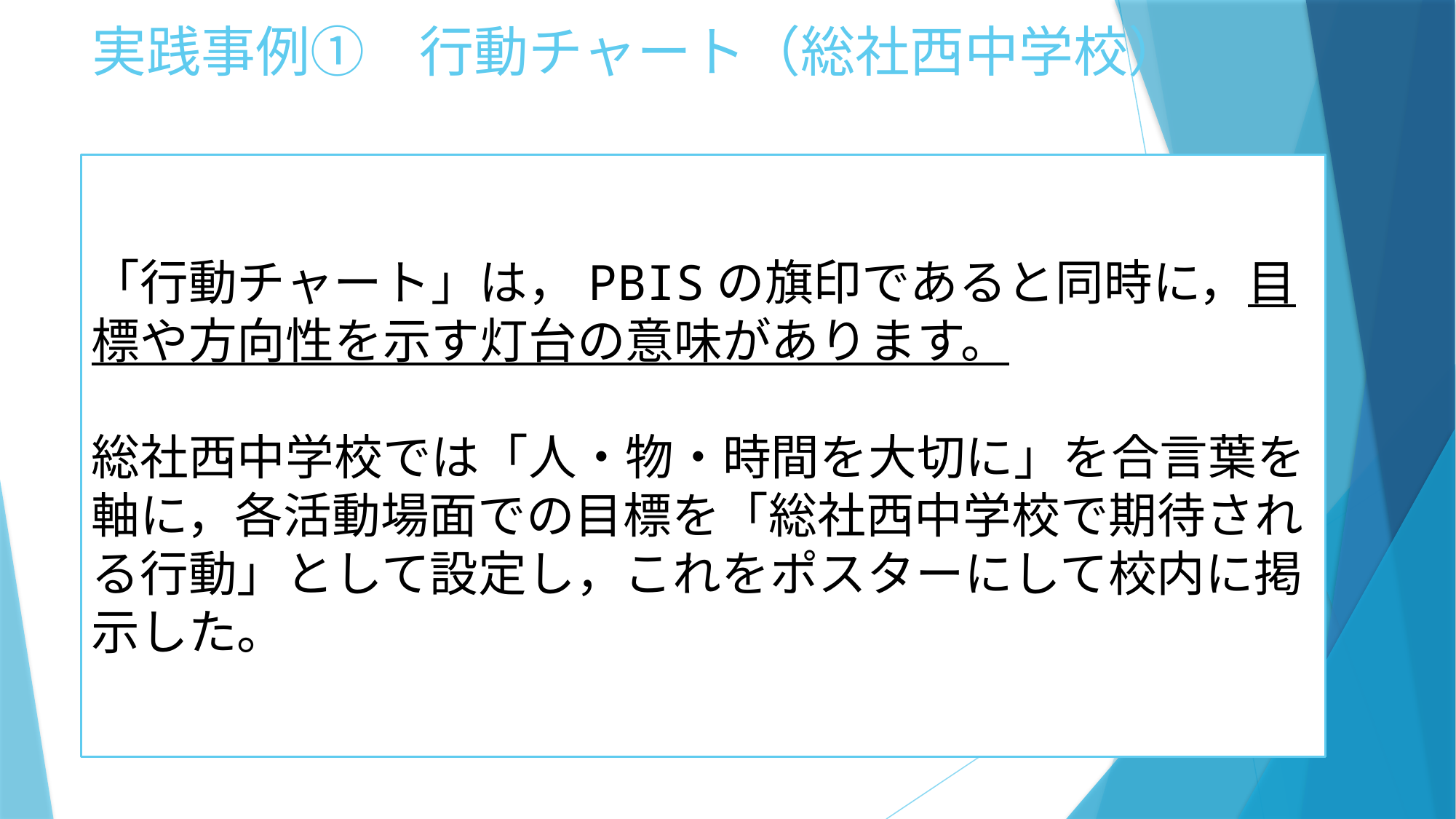

# 実践事例①　行動チャート（総社西中学校）
「行動チャート」は，PBISの旗印であると同時に，目標や方向性を示す灯台の意味があります。

総社西中学校では「人・物・時間を大切に」を合言葉を軸に，各活動場面での目標を「総社西中学校で期待される行動」として設定し，これをポスターにして校内に掲示した。